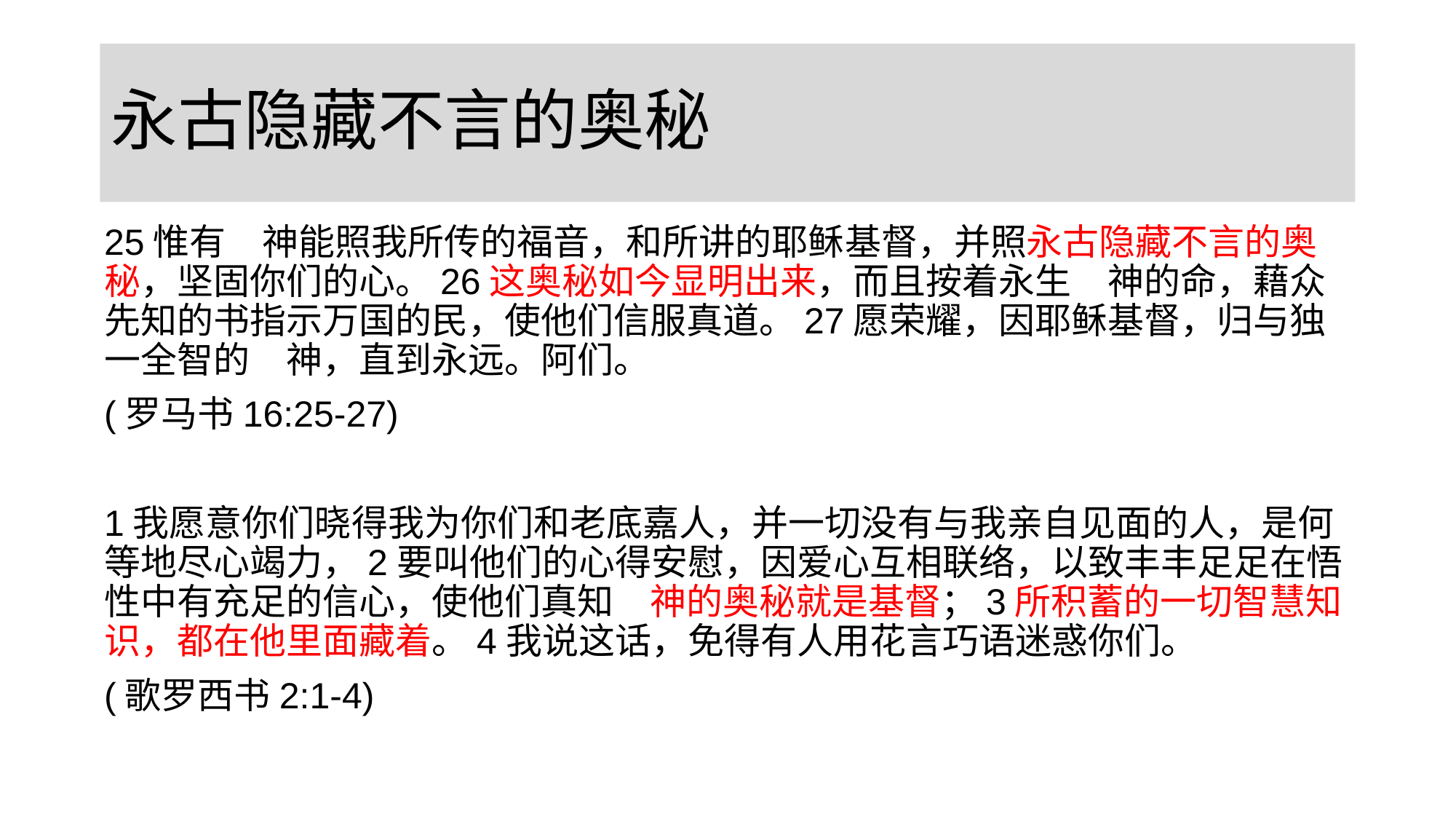

# 永古隐藏不言的奥秘
25惟有　神能照我所传的福音，和所讲的耶稣基督，并照永古隐藏不言的奥秘，坚固你们的心。26这奥秘如今显明出来，而且按着永生　神的命，藉众先知的书指示万国的民，使他们信服真道。27愿荣耀，因耶稣基督，归与独一全智的　神，直到永远。阿们。
(罗马书16:25-27)

1我愿意你们晓得我为你们和老底嘉人，并一切没有与我亲自见面的人，是何等地尽心竭力，2要叫他们的心得安慰，因爱心互相联络，以致丰丰足足在悟性中有充足的信心，使他们真知　神的奥秘就是基督；3所积蓄的一切智慧知识，都在他里面藏着。4我说这话，免得有人用花言巧语迷惑你们。
(歌罗西书2:1-4)